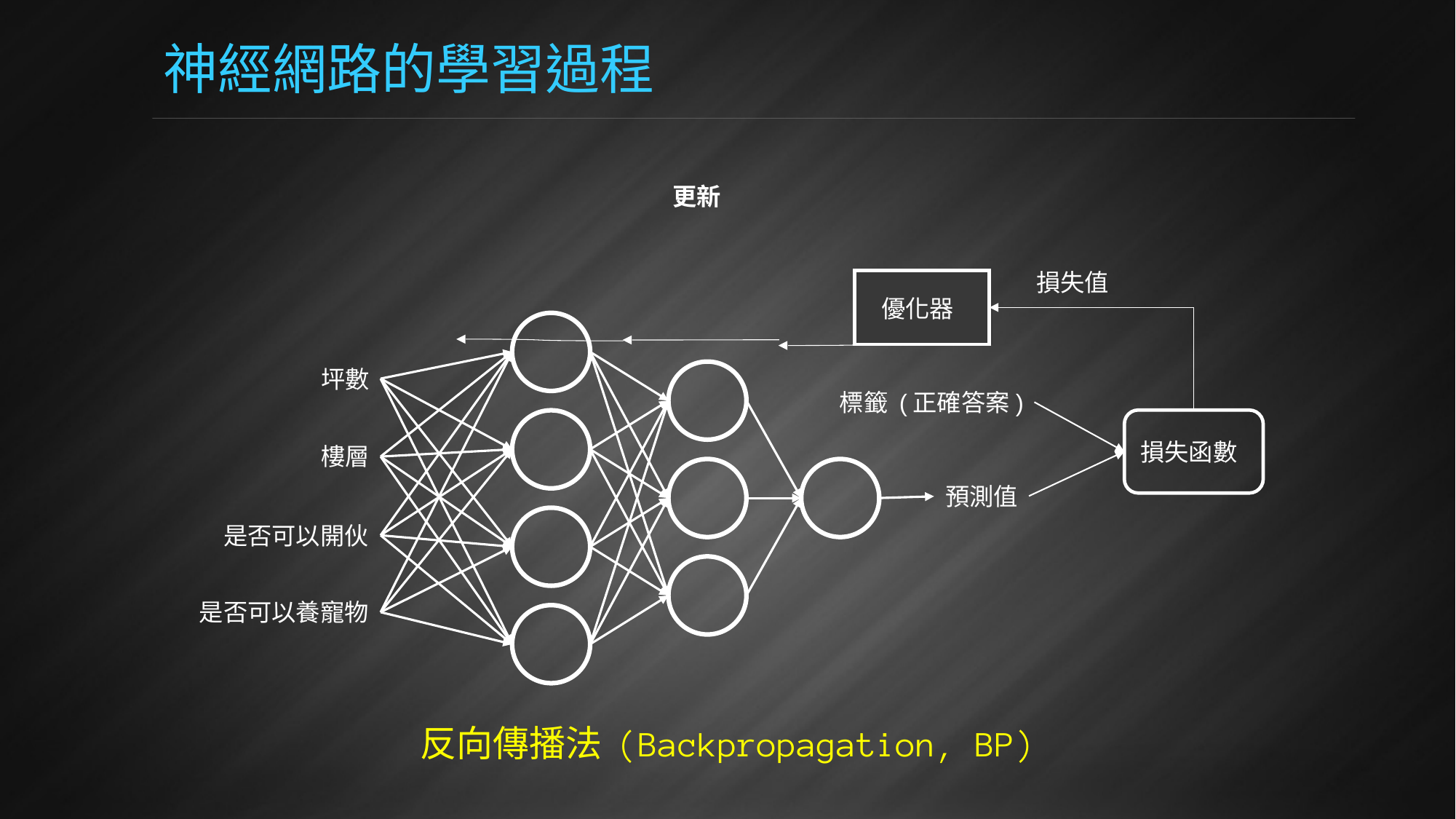

# 神經網路的學習過程
更新
損失值

優化器

坪數

樓層

預測值

是否可以開伙

是否可以養寵物

標籤 (正確答案)

損失函數
反向傳播法 (Backpropagation, BP)